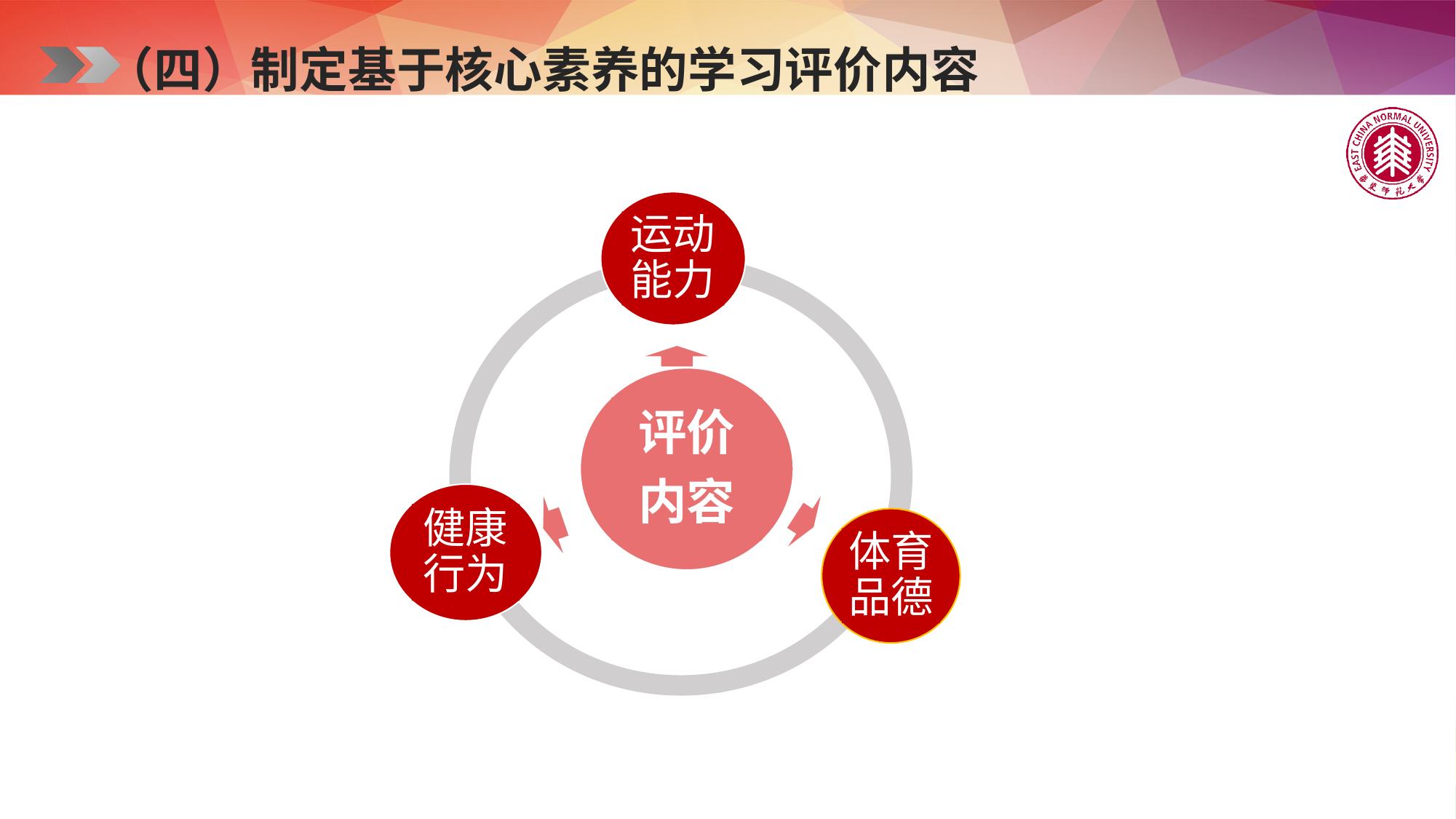

（四）制定基于核心素养的学习评价内容

运动能力

评价
内容

健康行为

体育品德